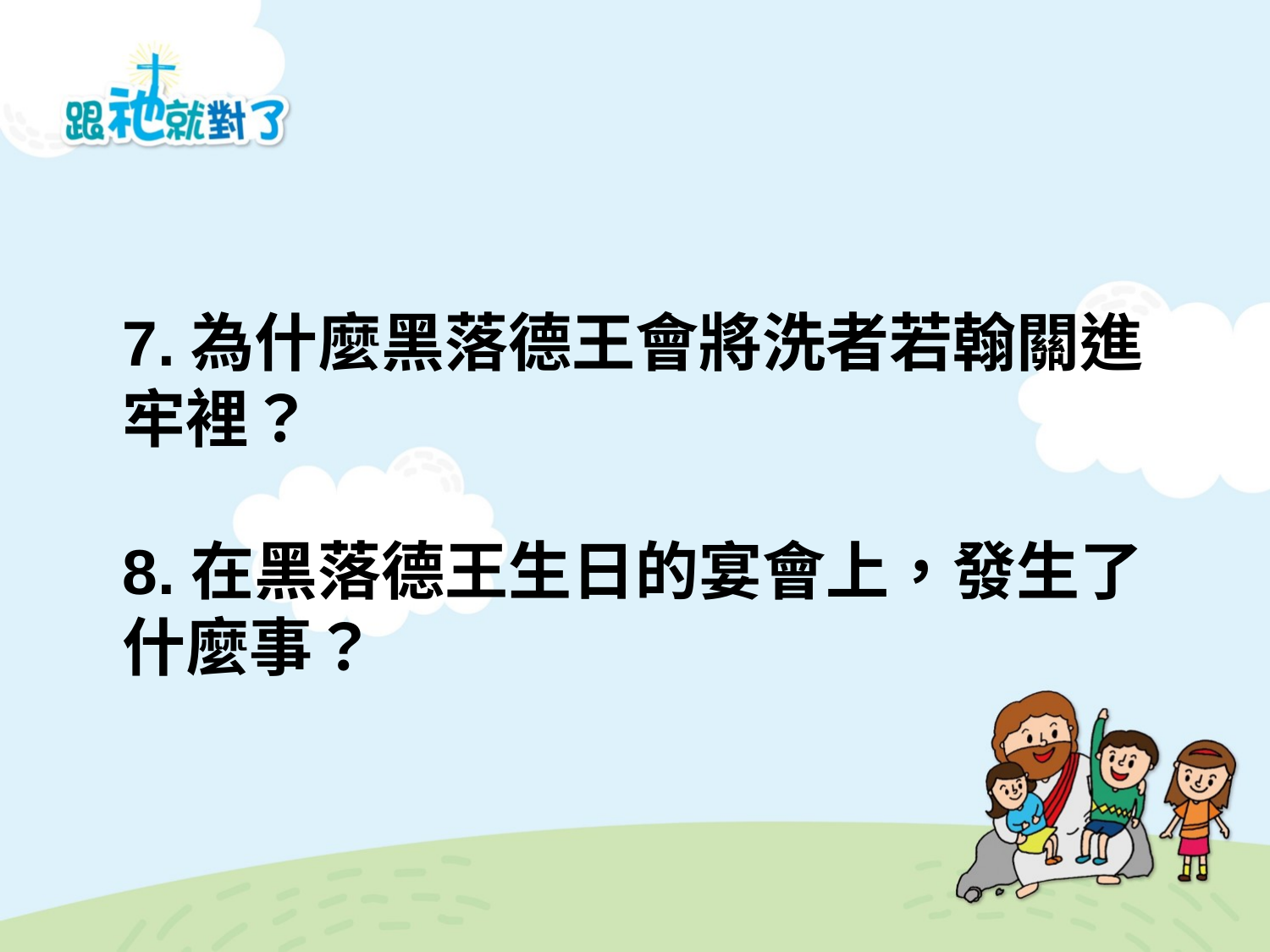

7.為什麼黑落德王會將洗者若翰關進牢裡？

8.在黑落德王生日的宴會上，發生了什麼事？